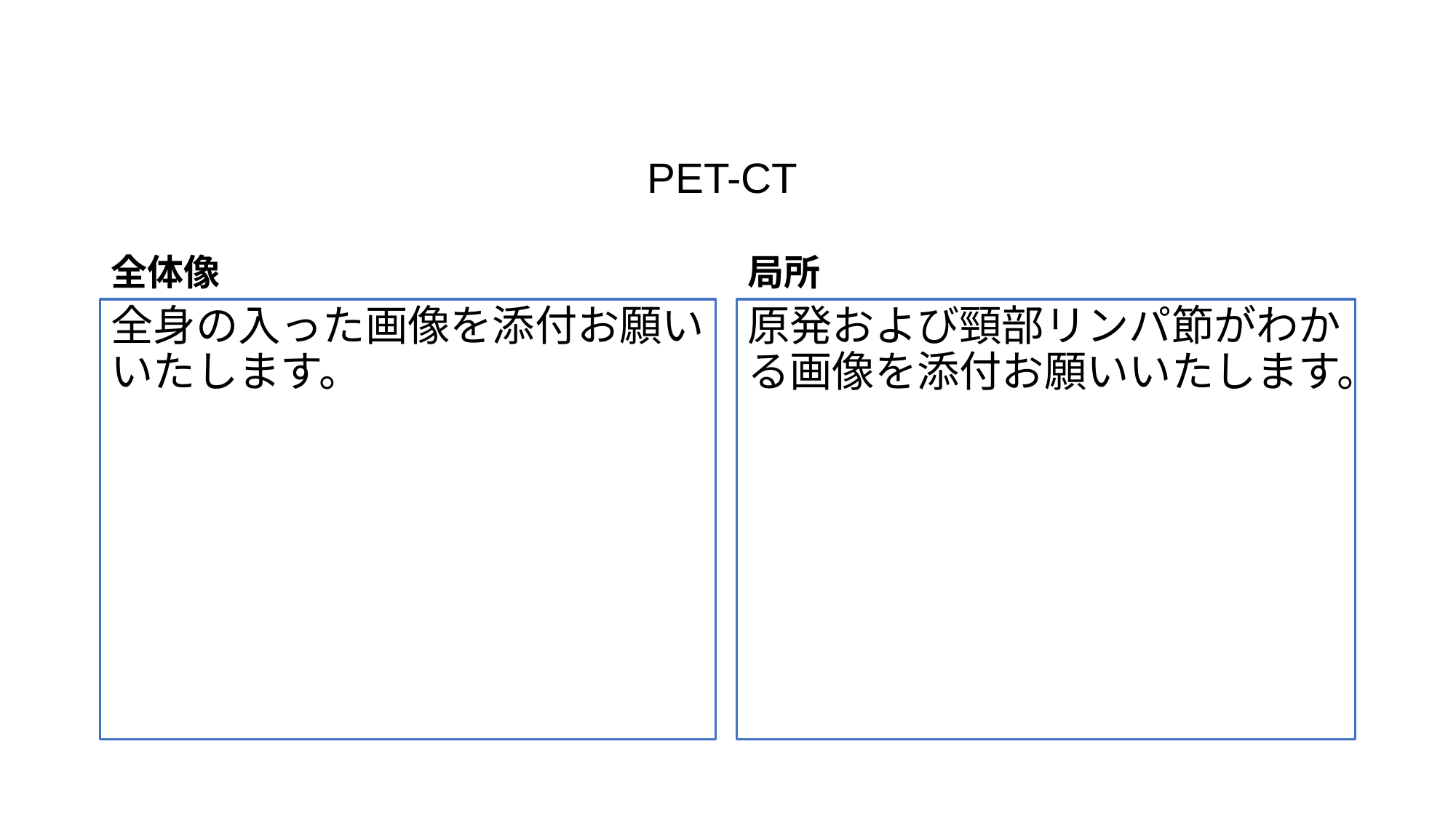

PET-CT
全体像
局所
全身の入った画像を添付お願いいたします。
原発および頸部リンパ節がわかる画像を添付お願いいたします。